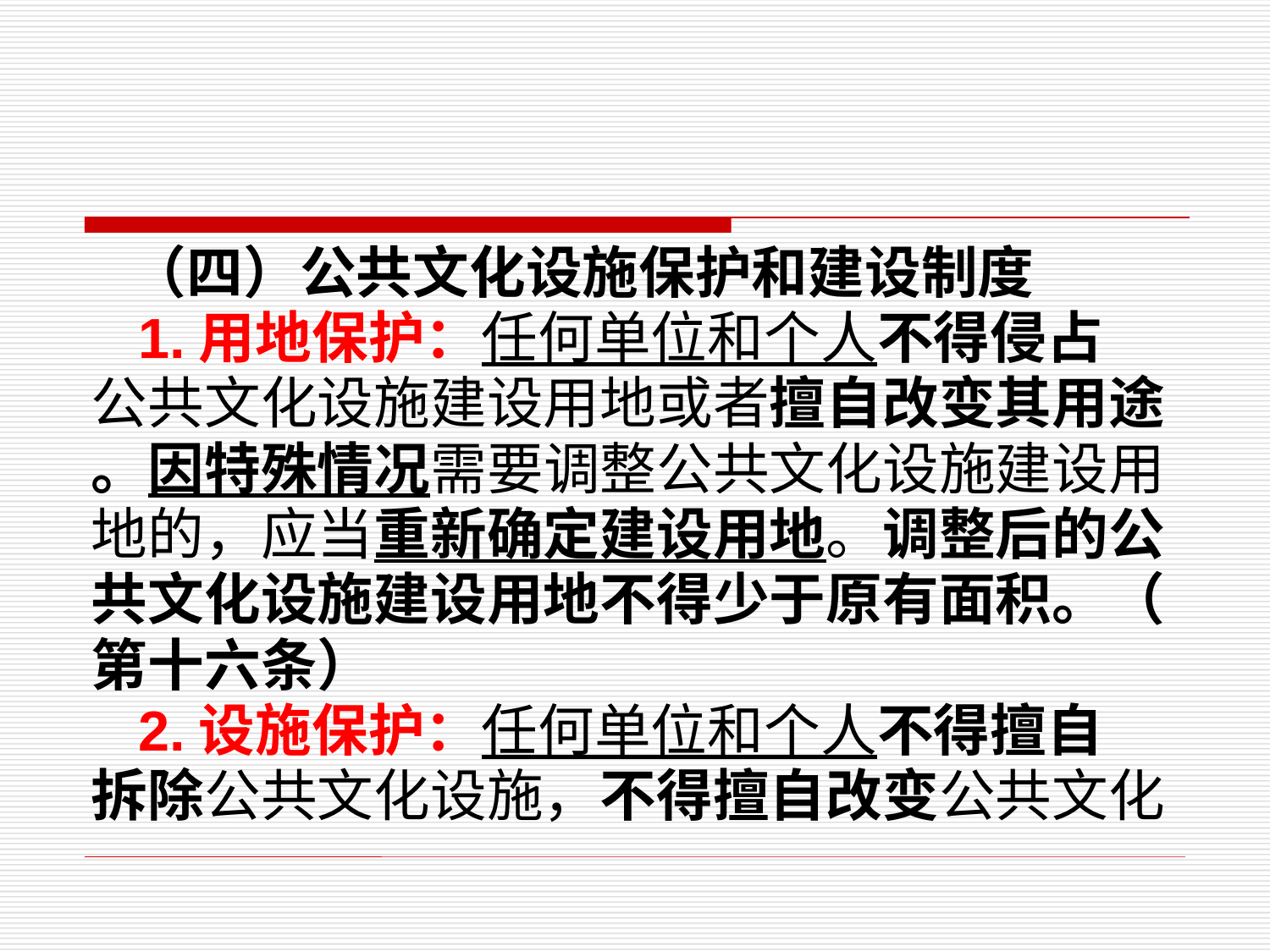

（四）公共文化设施保护和建设制度
   1.用地保护：任何单位和个人不得侵占
公共文化设施建设用地或者擅自改变其用途
。因特殊情况需要调整公共文化设施建设用
地的，应当重新确定建设用地。调整后的公
共文化设施建设用地不得少于原有面积。（
第十六条）
   2.设施保护：任何单位和个人不得擅自
拆除公共文化设施，不得擅自改变公共文化